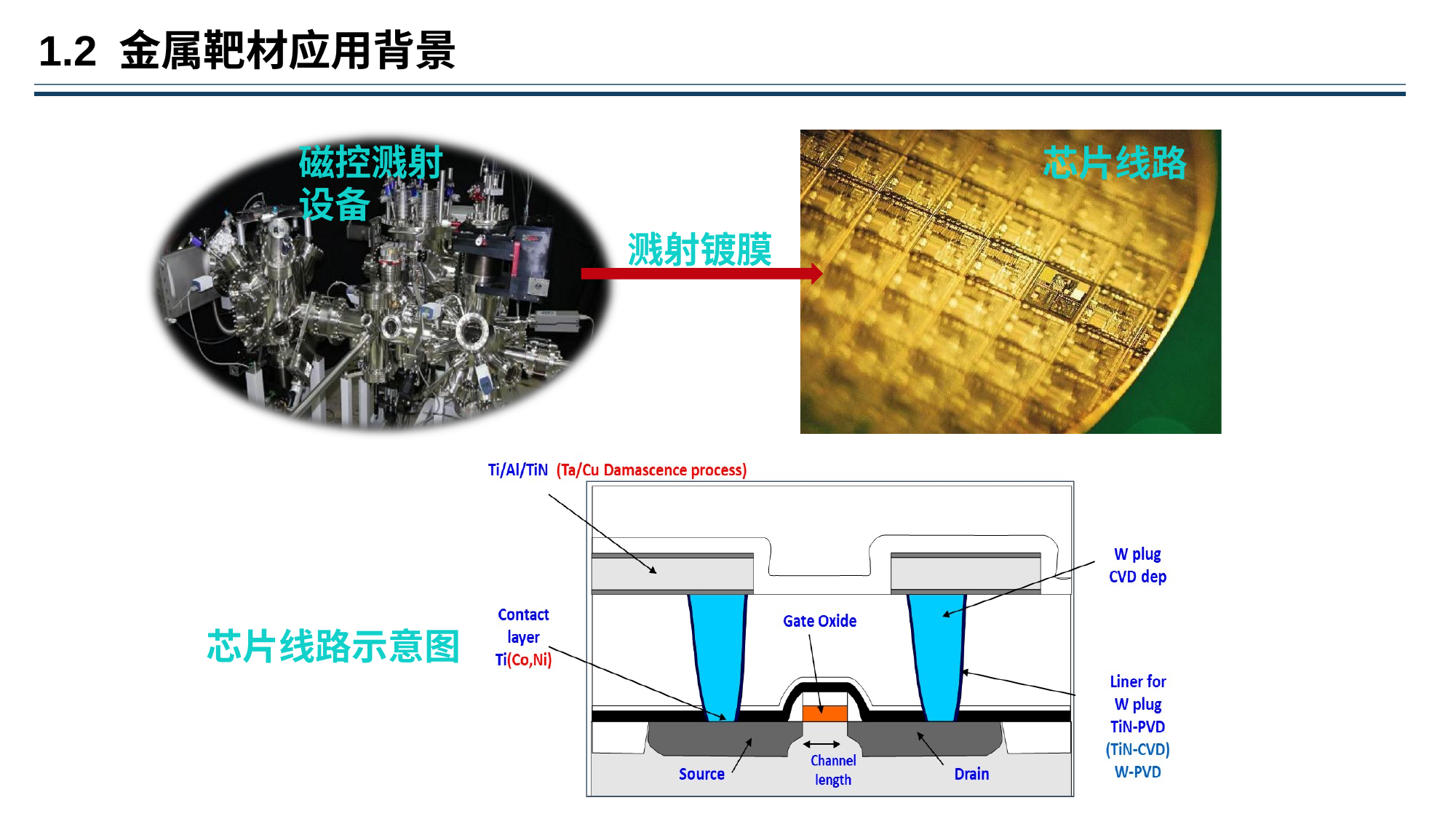

1.2 金属靶材应用背景

磁控溅射
设备
芯片线路
溅射镀膜

芯片线路示意图